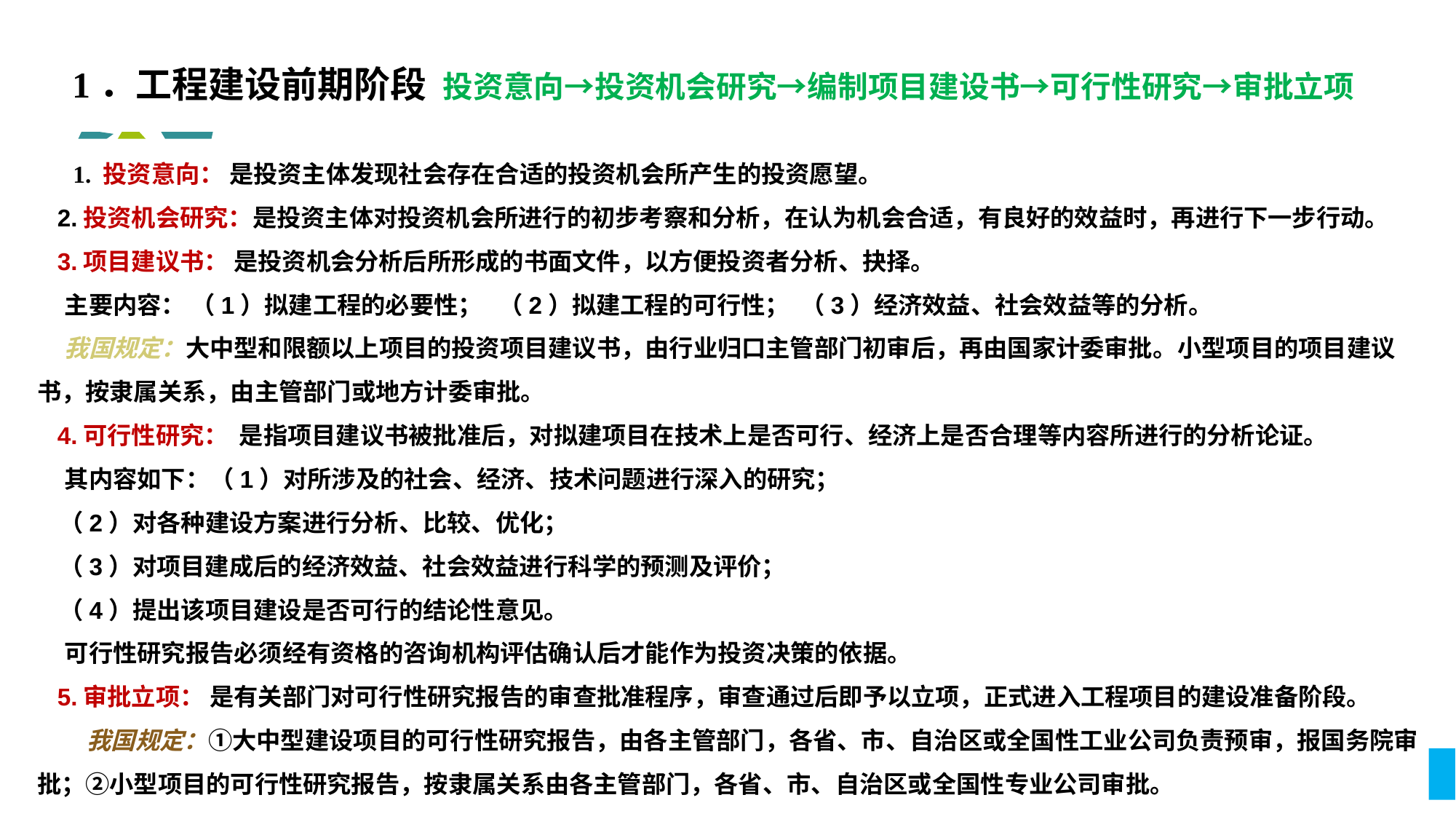

1．工程建设前期阶段  投资意向→投资机会研究→编制项目建设书→可行性研究→审批立项

      1. 投资意向： 是投资主体发现社会存在合适的投资机会所产生的投资愿望。
   2.投资机会研究：是投资主体对投资机会所进行的初步考察和分析，在认为机会合适，有良好的效益时，再进行下一步行动。
   3.项目建议书： 是投资机会分析后所形成的书面文件，以方便投资者分析、抉择。
    主要内容： （1）拟建工程的必要性；   （2）拟建工程的可行性；  （3）经济效益、社会效益等的分析。
    我国规定：大中型和限额以上项目的投资项目建议书，由行业归口主管部门初审后，再由国家计委审批。小型项目的项目建议书，按隶属关系，由主管部门或地方计委审批。
   4.可行性研究：  是指项目建议书被批准后，对拟建项目在技术上是否可行、经济上是否合理等内容所进行的分析论证。
    其内容如下：（1）对所涉及的社会、经济、技术问题进行深入的研究；
   （2）对各种建设方案进行分析、比较、优化；
   （3）对项目建成后的经济效益、社会效益进行科学的预测及评价；
   （4）提出该项目建设是否可行的结论性意见。
    可行性研究报告必须经有资格的咨询机构评估确认后才能作为投资决策的依据。
   5.审批立项： 是有关部门对可行性研究报告的审查批准程序，审查通过后即予以立项，正式进入工程项目的建设准备阶段。
        我国规定：①大中型建设项目的可行性研究报告，由各主管部门，各省、市、自治区或全国性工业公司负责预审，报国务院审批；②小型项目的可行性研究报告，按隶属关系由各主管部门，各省、市、自治区或全国性专业公司审批。